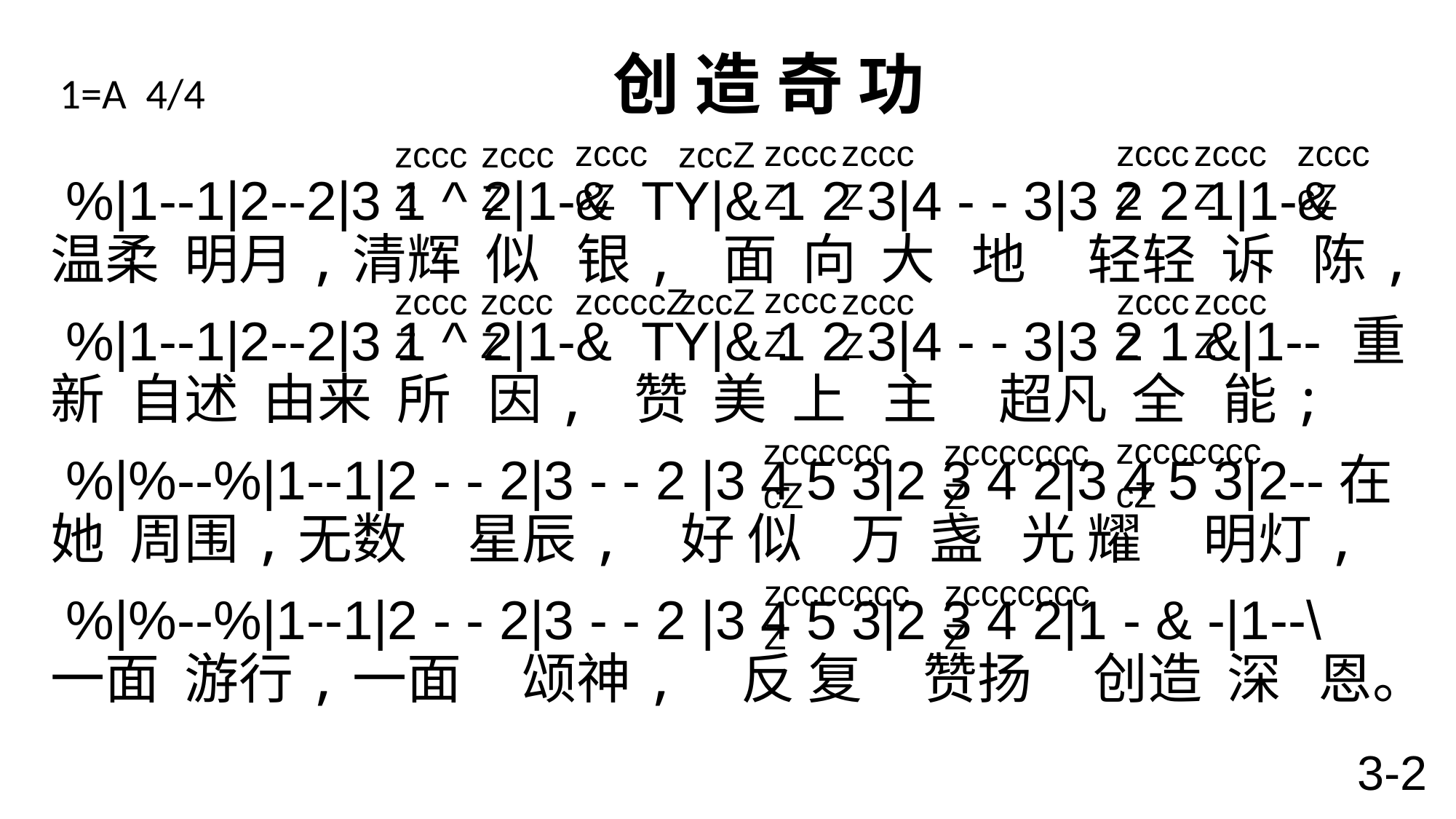

# 1=A  4/4                              创 造 奇 功
zcccZ
zccccZ
zcccZ
zcccZ
zcccZ
zccccZ
zcccZ
zcccZ
zccZ
 %|1--1|2--2|3 1 ^ 2|1-&  TY|& 1 2 3|4 - - 3|3 2 2 1|1-& 温柔  明月,清辉  似   银, 面  向  大   地     轻轻  诉   陈,
 %|1--1|2--2|3 1 ^ 2|1-&  TY|& 1 2 3|4 - - 3|3 2 1 &|1-- 重新  自述  由来  所   因, 赞  美  上   主     超凡  全   能;
 %|%--%|1--1|2 - - 2|3 - - 2 |3 4 5 3|2 3 4 2|3 4 5 3|2--在她  周围,无数     星辰,  好 似    万  盏   光 耀     明灯,
 %|%--%|1--1|2 - - 2|3 - - 2 |3 4 5 3|2 3 4 2|1 - & -|1--\
一面  游行,一面     颂神,  反 复     赞扬     创造  深   恩。
zcccZ
zcccZ
zccccZ
zccZ
zcccZ
zcccZ
zcccZ
zcccZ
zccccccccZ
zcccccccZ
zcccccccZ
zcccccccZ
zcccccccZ
3-2